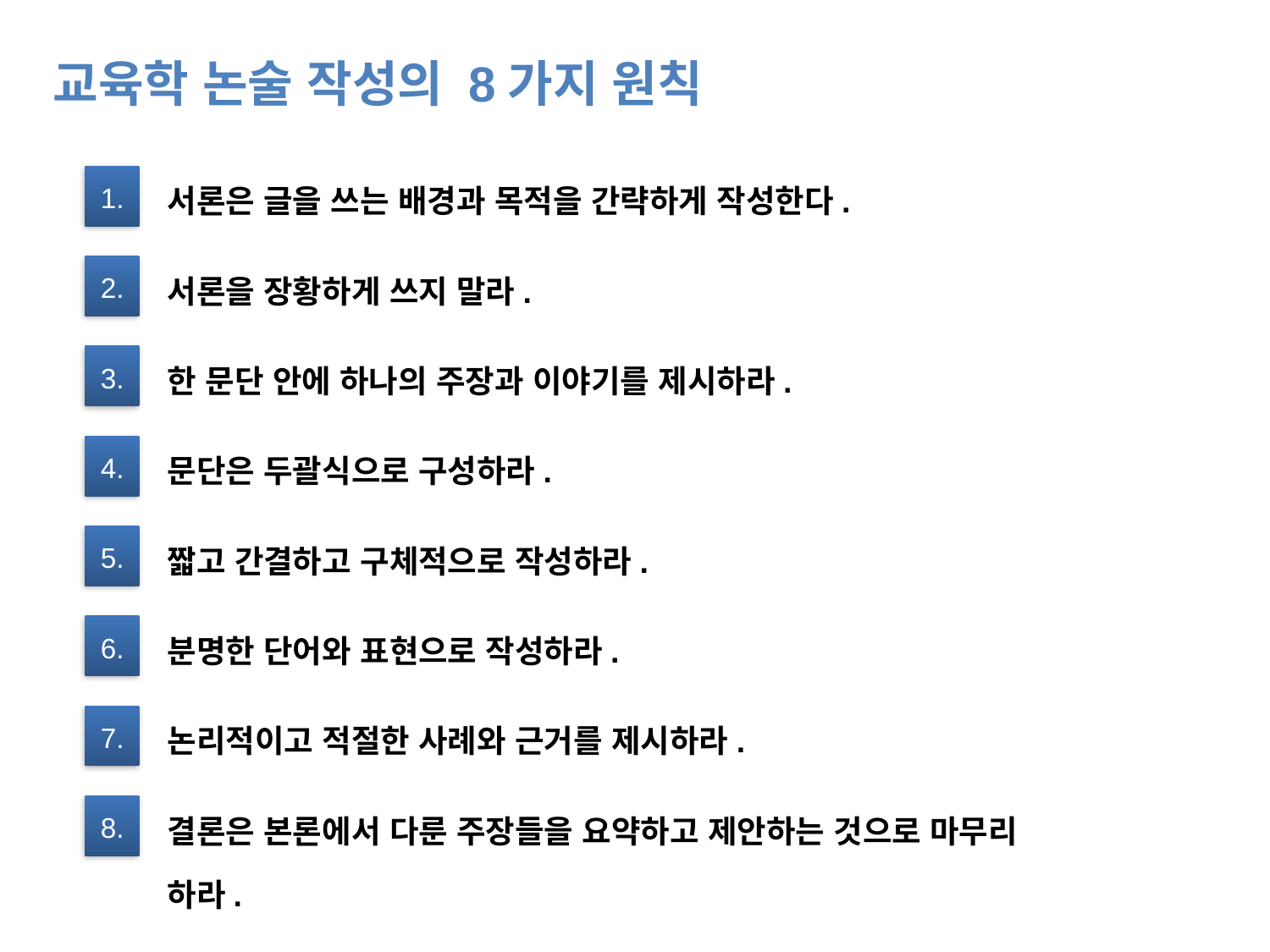

교육학 논술 작성의 8가지 원칙
서론은 글을 쓰는 배경과 목적을 간략하게 작성한다.

1.
서론을 장황하게 쓰지 말라.

2.
한 문단 안에 하나의 주장과 이야기를 제시하라.

3.
문단은 두괄식으로 구성하라.

4.
짧고 간결하고 구체적으로 작성하라.

5.
분명한 단어와 표현으로 작성하라.

6.
논리적이고 적절한 사례와 근거를 제시하라.

7.
결론은 본론에서 다룬 주장들을 요약하고 제안하는 것으로 마무리
하라.

8.